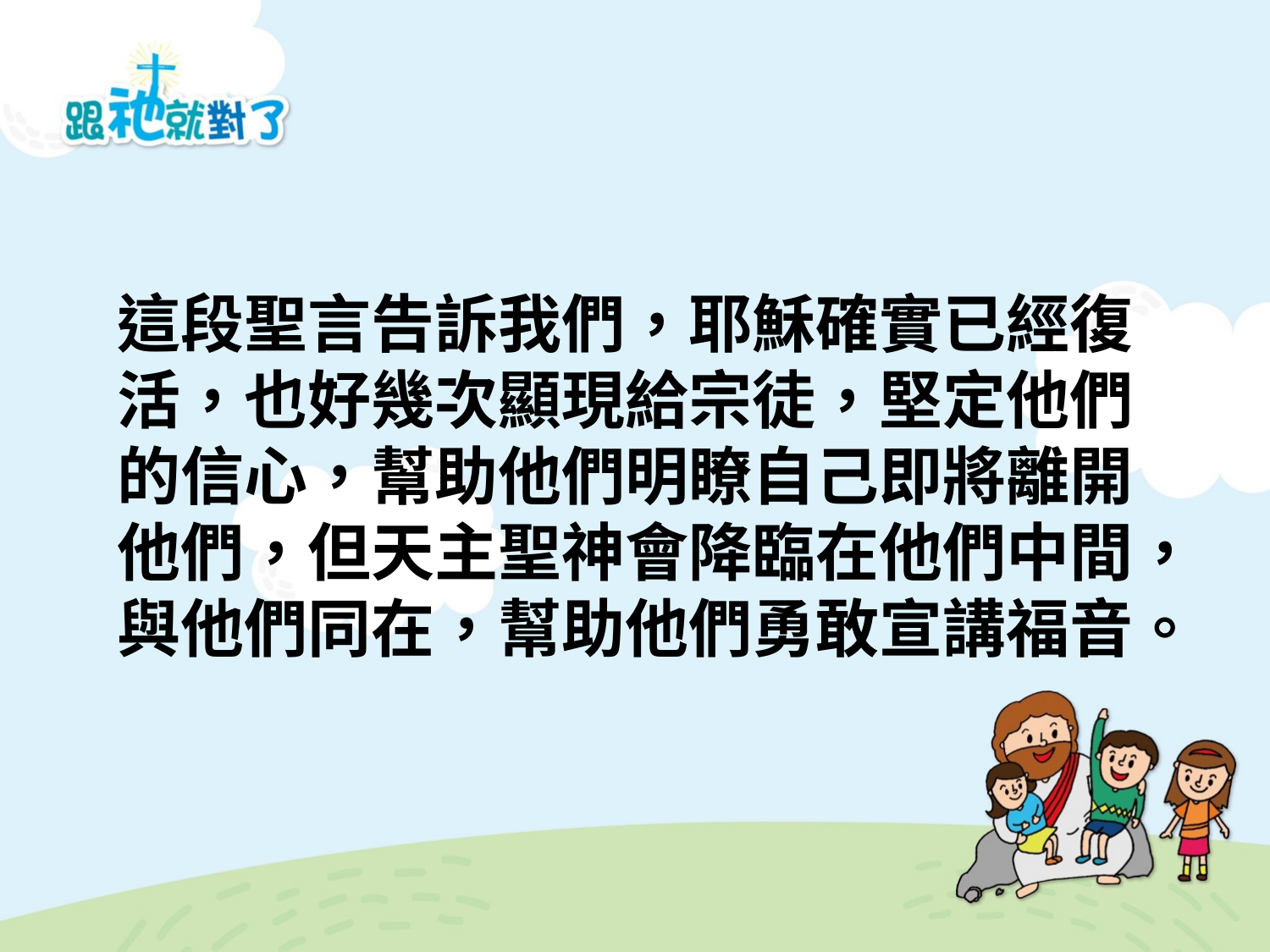

這段聖言告訴我們，耶穌確實已經復活，也好幾次顯現給宗徒，堅定他們的信心，幫助他們明瞭自己即將離開他們，但天主聖神會降臨在他們中間，與他們同在，幫助他們勇敢宣講福音。